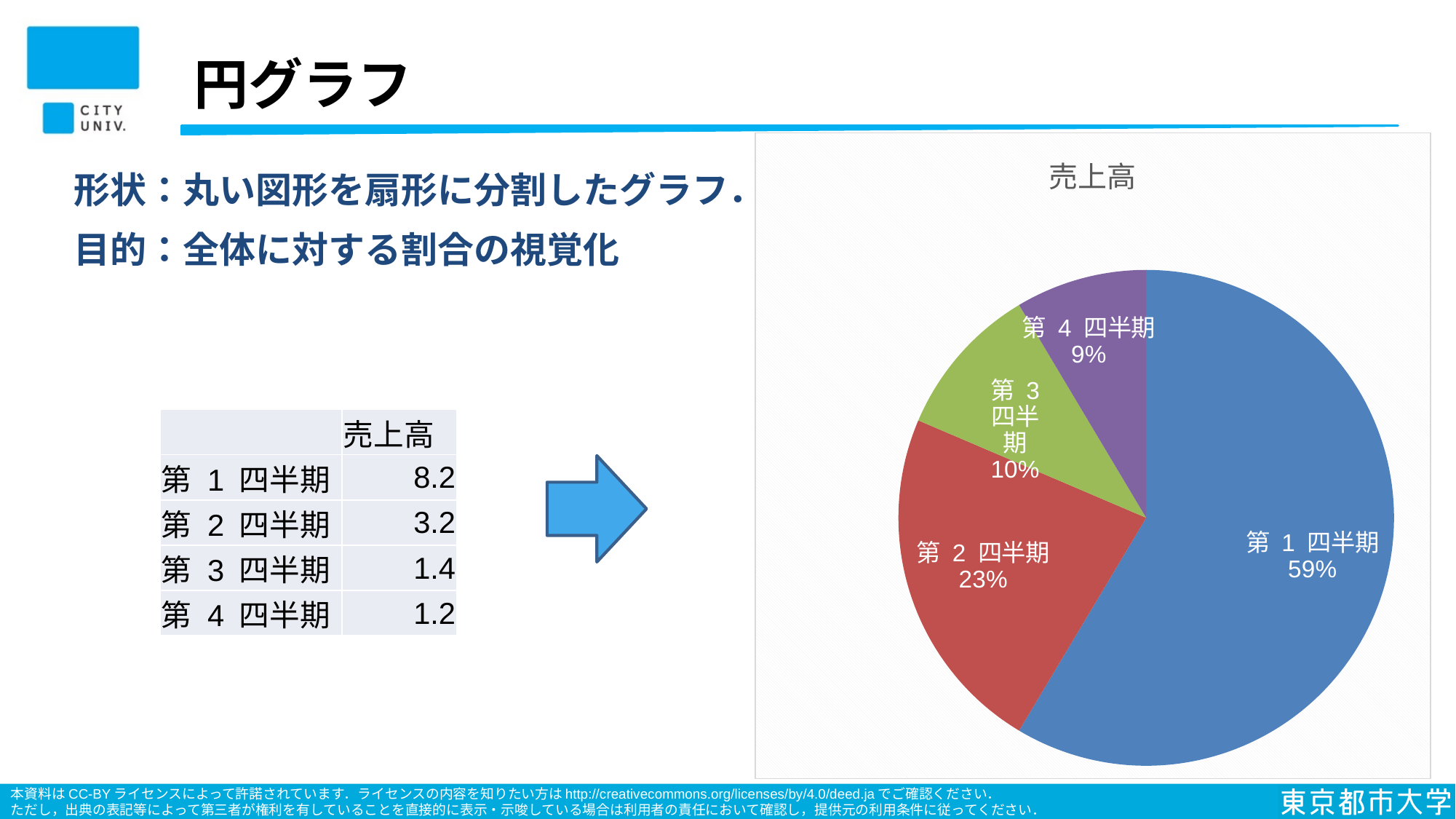

# 円グラフ

### Chart:

| Category | 売上高 |
|---|---|
| 第 1 四半期 | 8.2 |
| 第 2 四半期 | 3.2 |
| 第 3 四半期 | 1.4 |
| 第 4 四半期 | 1.2 |
形状：丸い図形を扇形に分割したグラフ．
目的：全体に対する割合の視覚化
|  | 売上高 |
| --- | --- |
| 第 1 四半期 | 8.2 |
| 第 2 四半期 | 3.2 |
| 第 3 四半期 | 1.4 |
| 第 4 四半期 | 1.2 |